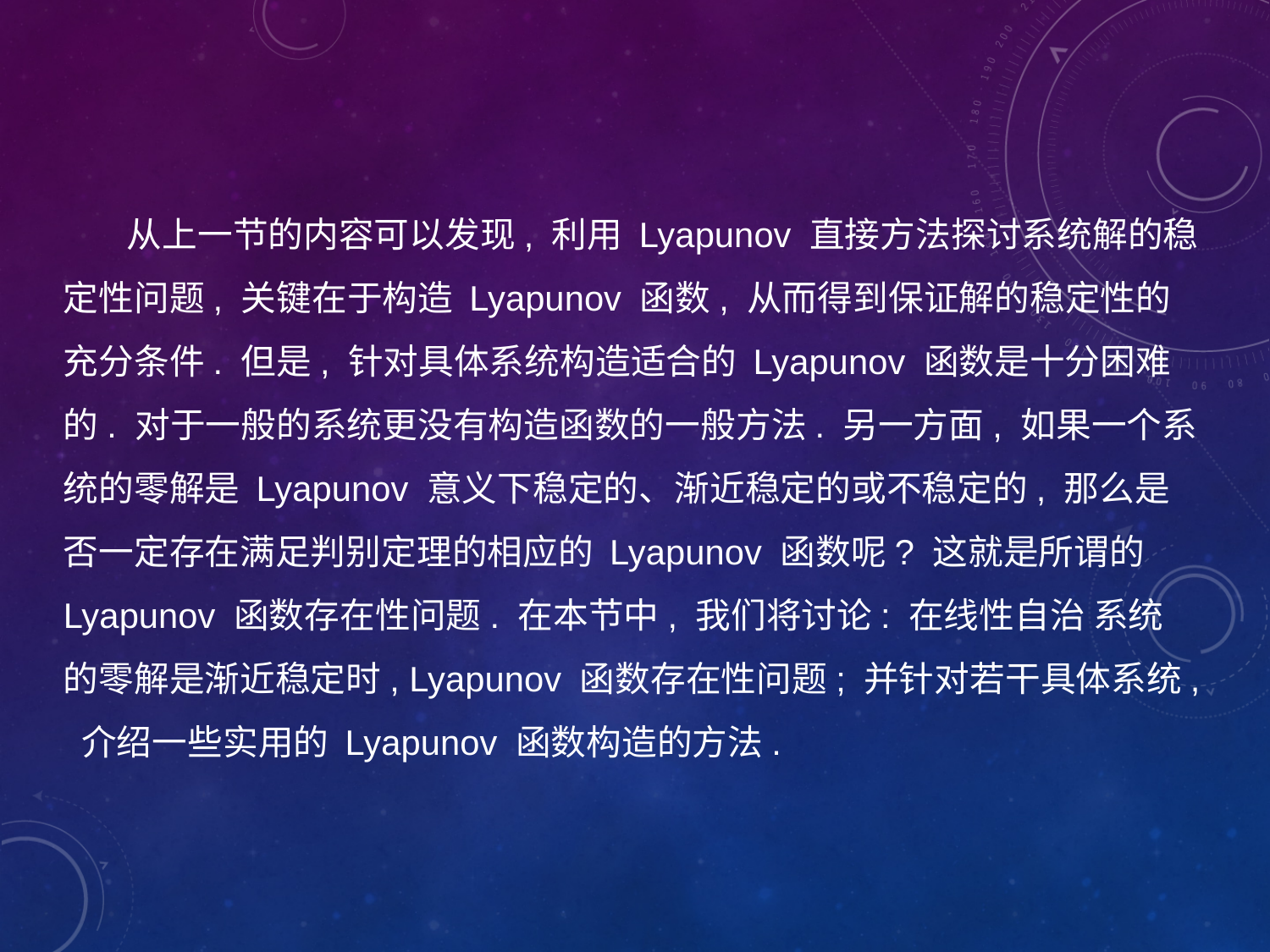

从上一节的内容可以发现, 利用 Lyapunov 直接方法探讨系统解的稳定性问题, 关键在于构造 Lyapunov 函数, 从而得到保证解的稳定性的充分条件. 但是, 针对具体系统构造适合的 Lyapunov 函数是十分困难的. 对于一般的系统更没有构造函数的一般方法. 另一方面, 如果一个系统的零解是 Lyapunov 意义下稳定的、渐近稳定的或不稳定的, 那么是否一定存在满足判别定理的相应的 Lyapunov 函数呢? 这就是所谓的 Lyapunov 函数存在性问题. 在本节中, 我们将讨论: 在线性自治 系统的零解是渐近稳定时, Lyapunov 函数存在性问题; 并针对若干具体系统, 介绍一些实用的 Lyapunov 函数构造的方法.